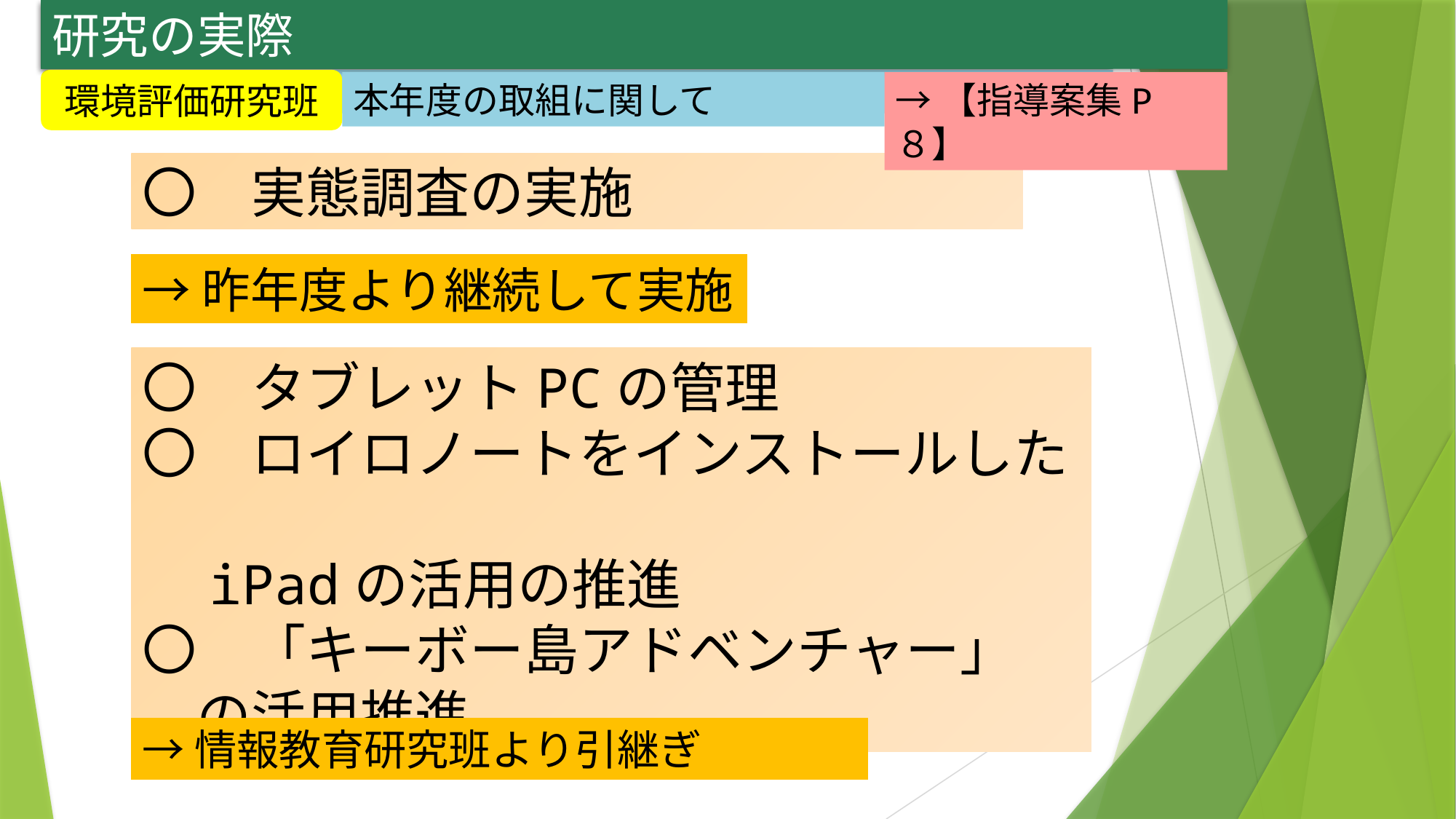

研究の実際
研究の実際
環境評価研究班
環境評価研究班
本年度の取組について
→【指導案集P８】
本年度の取組に関して
〇　実態調査の実施
→昨年度より継続して実施
〇　タブレットPCの管理
〇　ロイロノートをインストールした
　iPadの活用の推進
〇　「キーボー島アドベンチャー」
　の活用推進
→情報教育研究班より引継ぎ